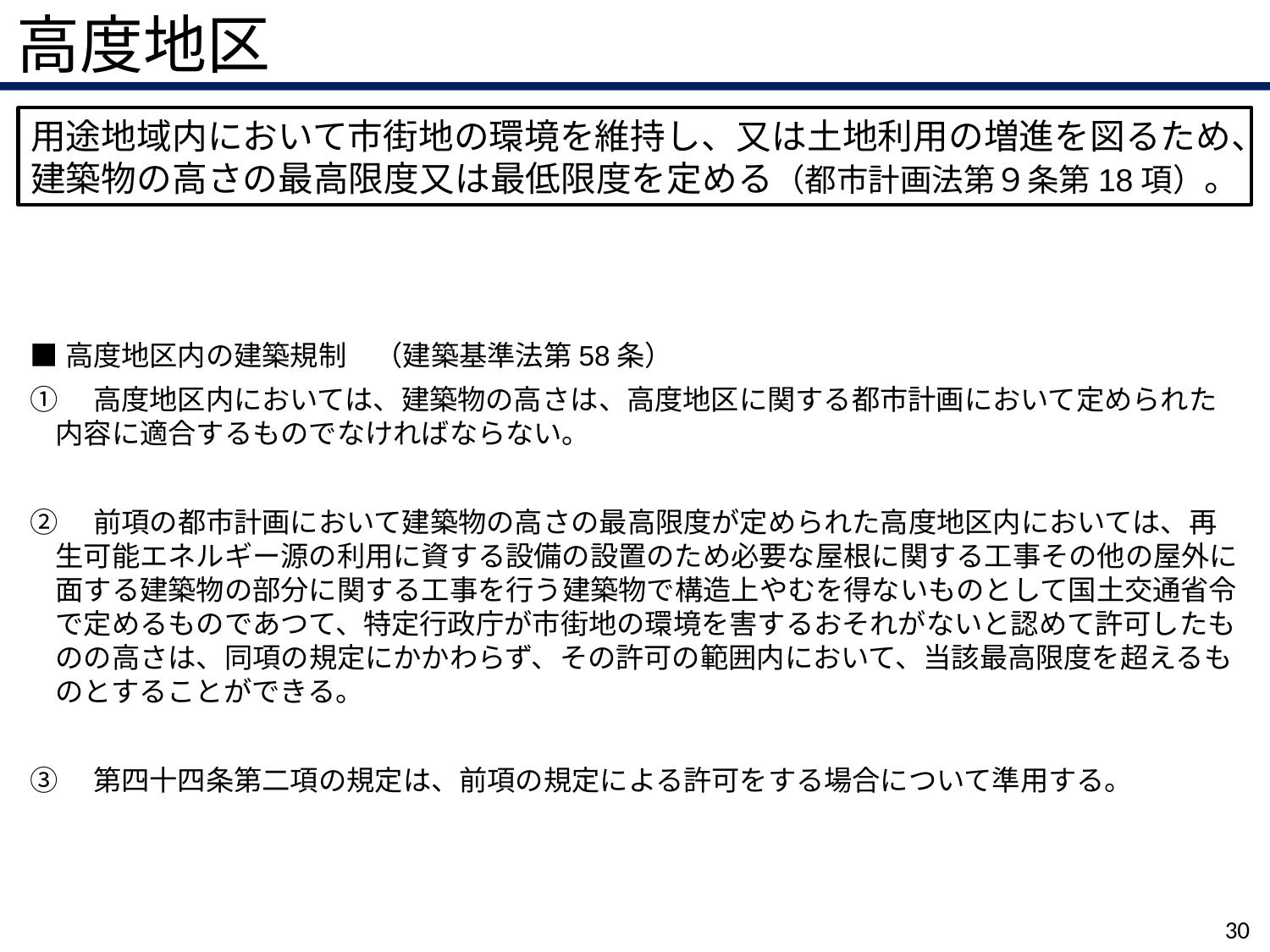

高度地区

用途地域内において市街地の環境を維持し、又は土地利用の増進を図るため、建築物の高さの最高限度又は最低限度を定める（都市計画法第９条第18項）。
■高度地区内の建築規制　（建築基準法第58条）
①　高度地区内においては、建築物の高さは、高度地区に関する都市計画において定められた内容に適合するものでなければならない。

②　前項の都市計画において建築物の高さの最高限度が定められた高度地区内においては、再生可能エネルギー源の利用に資する設備の設置のため必要な屋根に関する工事その他の屋外に面する建築物の部分に関する工事を行う建築物で構造上やむを得ないものとして国土交通省令で定めるものであつて、特定行政庁が市街地の環境を害するおそれがないと認めて許可したものの高さは、同項の規定にかかわらず、その許可の範囲内において、当該最高限度を超えるものとすることができる。

③　第四十四条第二項の規定は、前項の規定による許可をする場合について準用する。
30